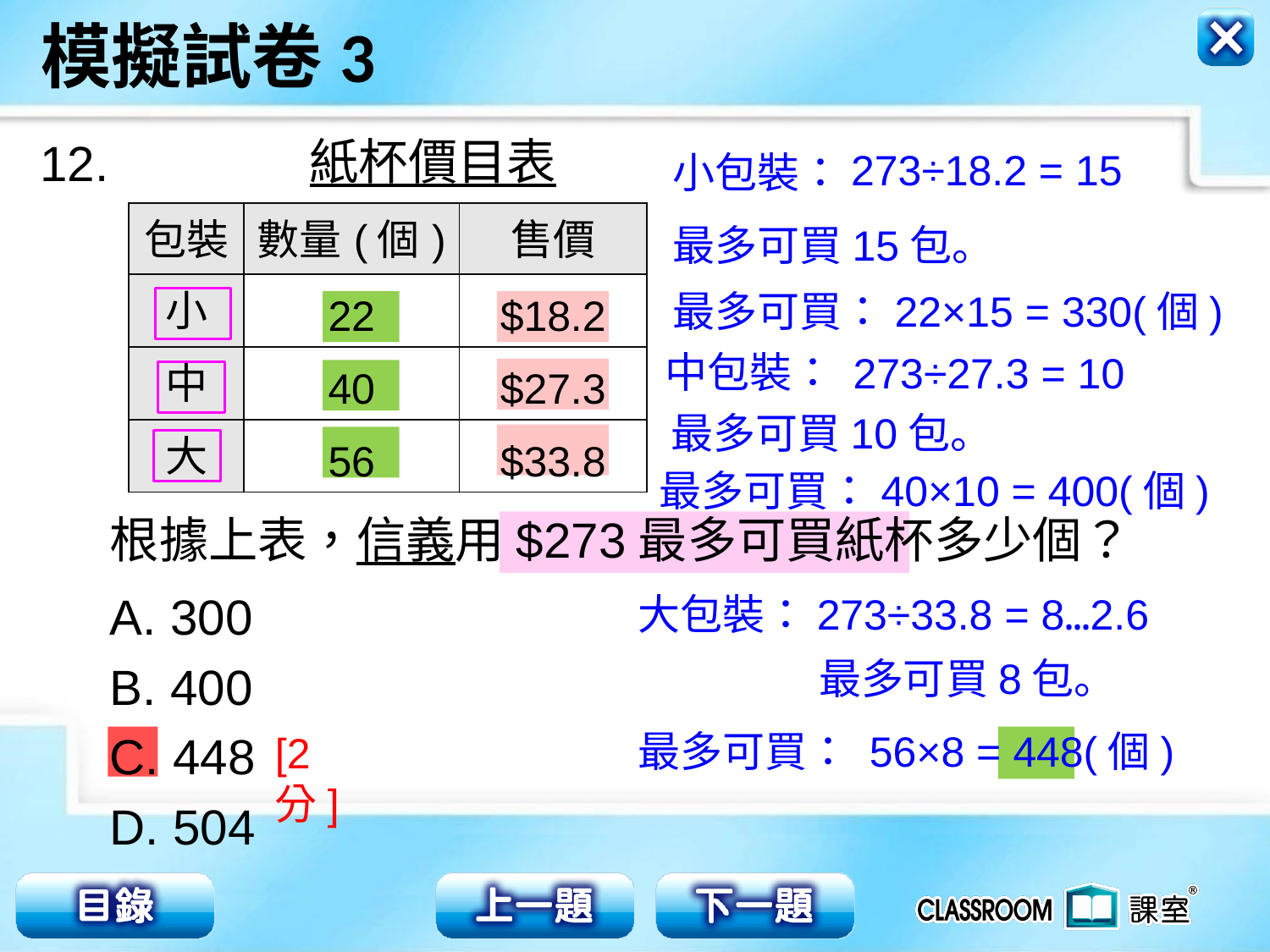

紙杯價目表
12.
小包裝：
273÷18.2 = 15
| 包裝 | 數量(個) | 售價 |
| --- | --- | --- |
| 小 | 22 | $18.2 |
| 中 | 40 | $27.3 |
| 大 | 56 | $33.8 |
最多可買15包。
最多可買：22×15 = 330(個)

中包裝：
273÷27.3 = 10

最多可買10包。

最多可買：40×10 = 400(個)
根據上表，信義用$273最多可買紙杯多少個？

A. 300
B. 400
C. 448
D. 504
大包裝：
273÷33.8 = 8…2.6
最多可買8包。
[2分]
最多可買： 56×8 = 448(個)